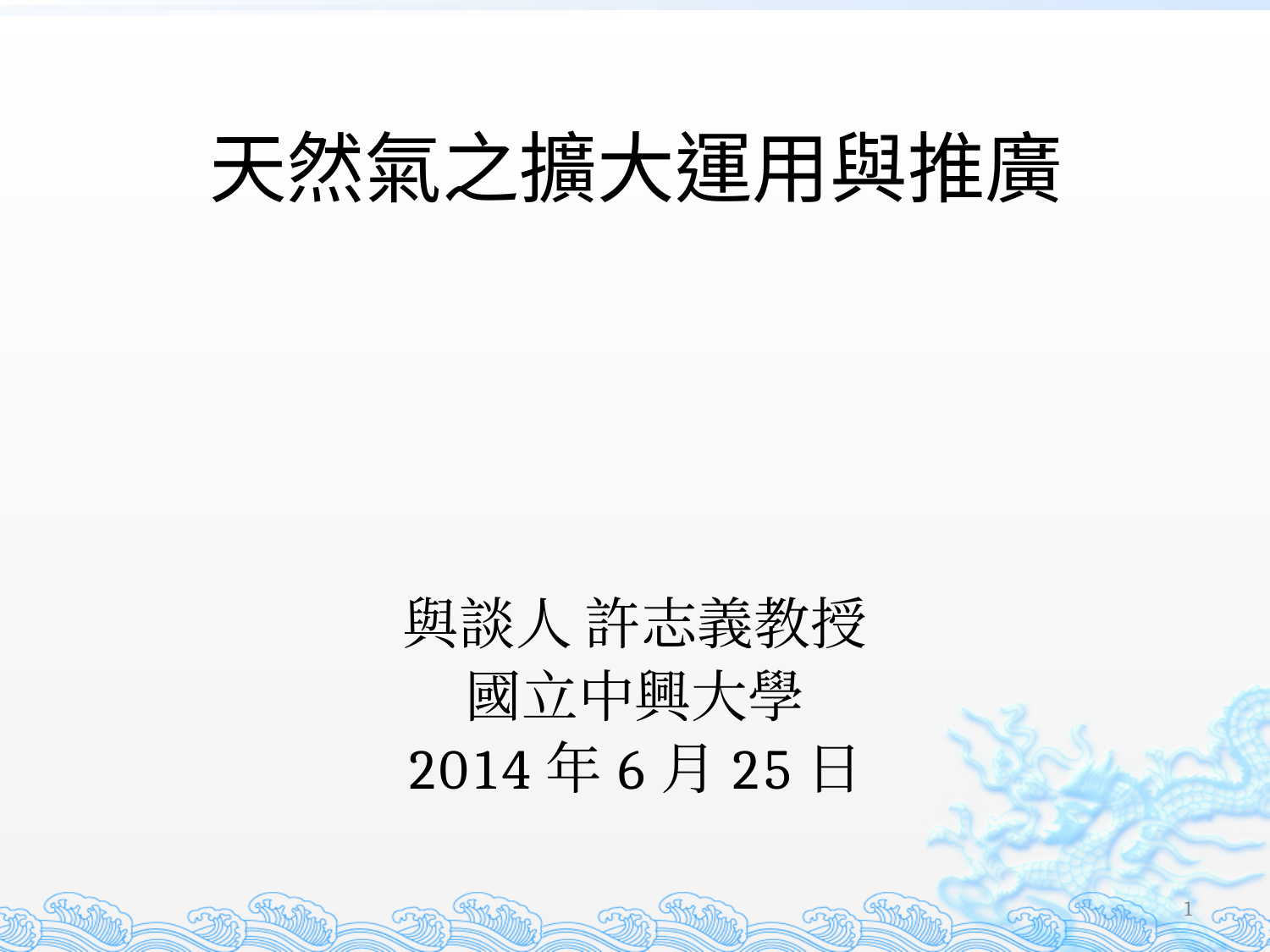

# 天然氣之擴大運用與推廣

與談人 許志義教授
國立中興大學
2014年6月25日

1